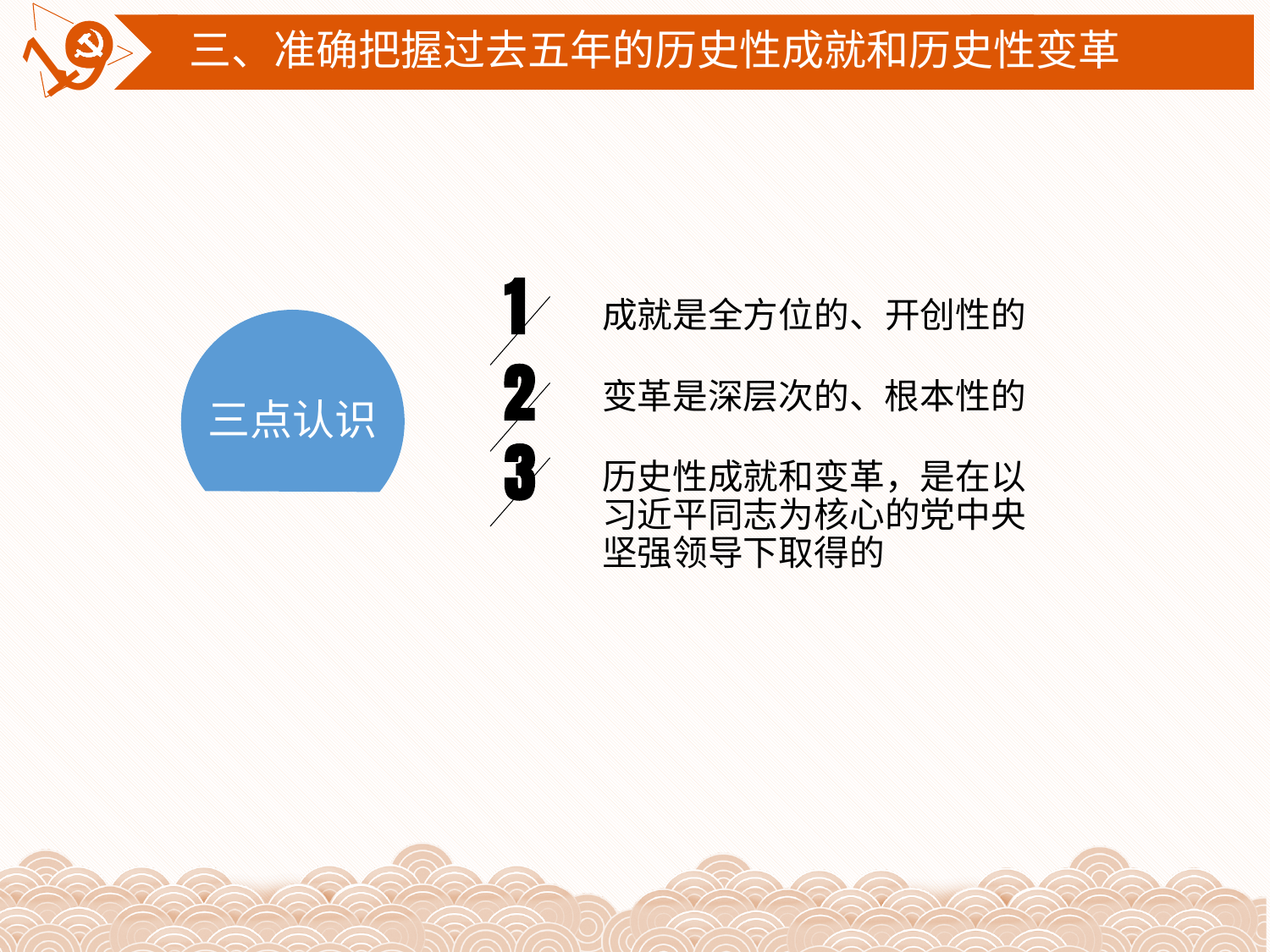

三、准确把握过去五年的历史性成就和历史性变革
1
成就是全方位的、开创性的

三点认识
2
变革是深层次的、根本性的
3
历史性成就和变革，是在以习近平同志为核心的党中央坚强领导下取得的